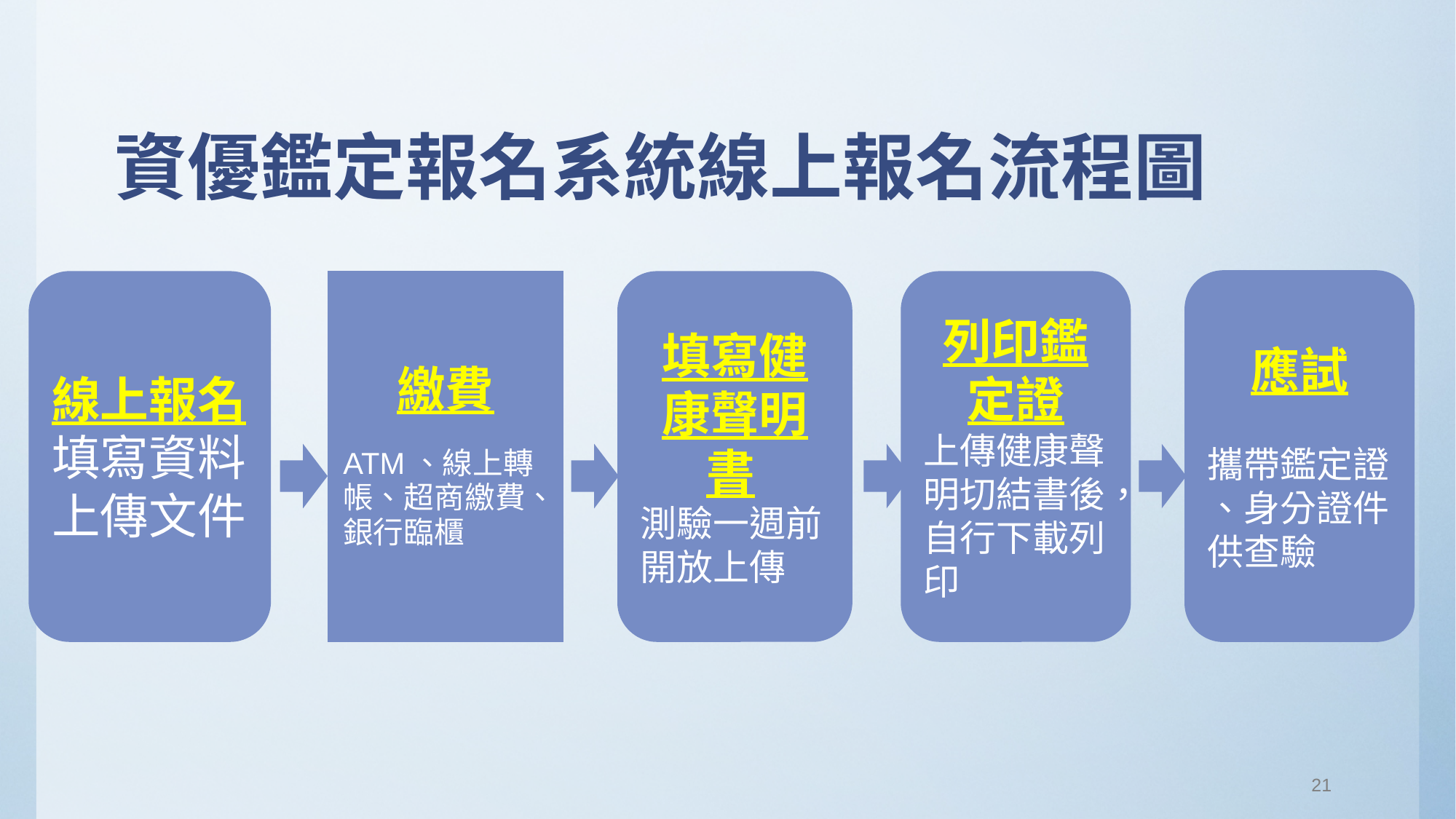

# 資優鑑定報名系統線上報名流程圖
應試

攜帶鑑定證
、身分證件供查驗
繳費
ATM、線上轉帳、超商繳費、銀行臨櫃
填寫健康聲明書
測驗一週前
開放上傳
列印鑑定證
上傳健康聲明切結書後，自行下載列印
線上報名
填寫資料
上傳文件

21